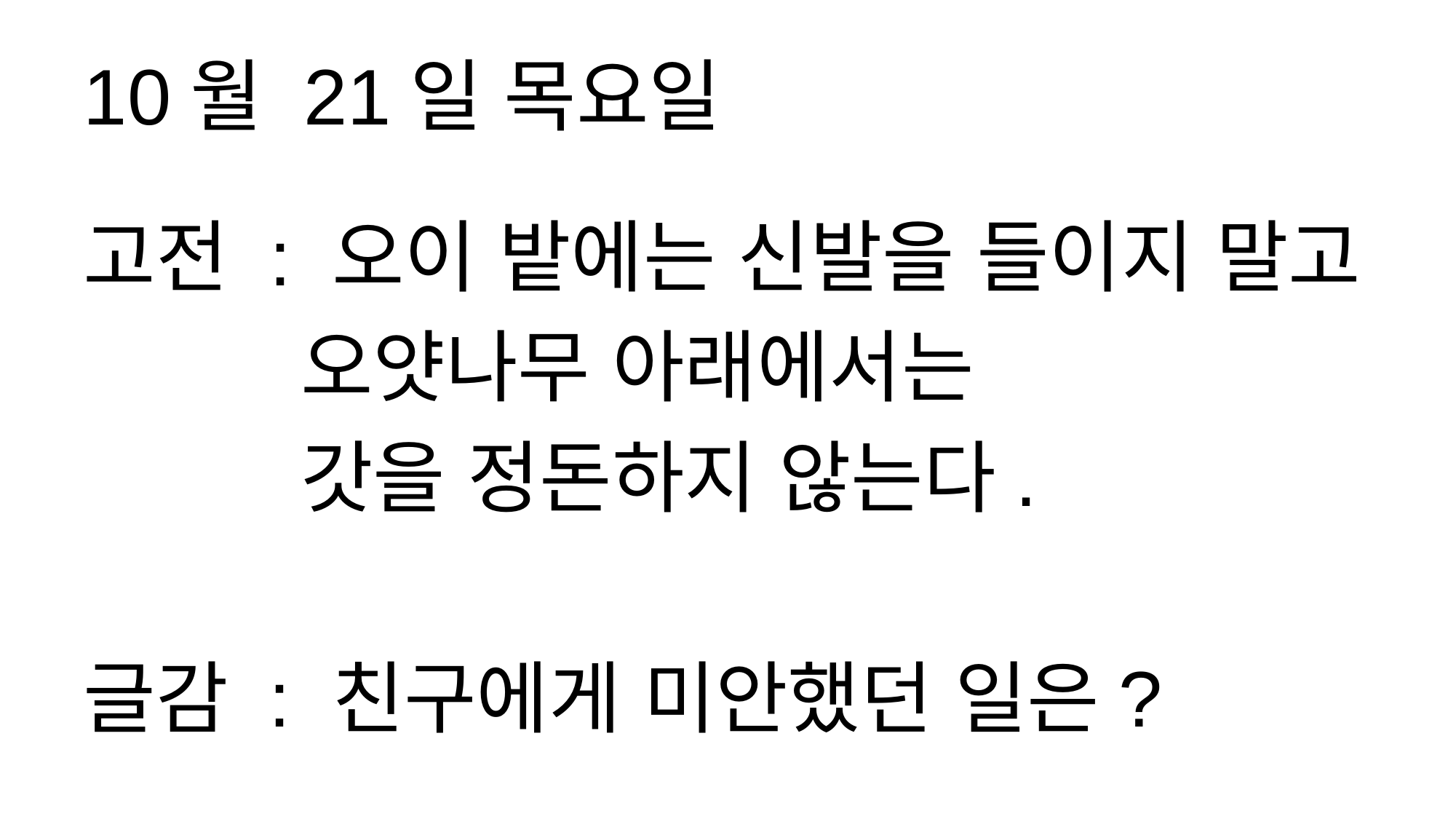

10월 21일 목요일
고전 : 오이 밭에는 신발을 들이지 말고
         오얏나무 아래에서는
         갓을 정돈하지 않는다.
글감 : 친구에게 미안했던 일은?